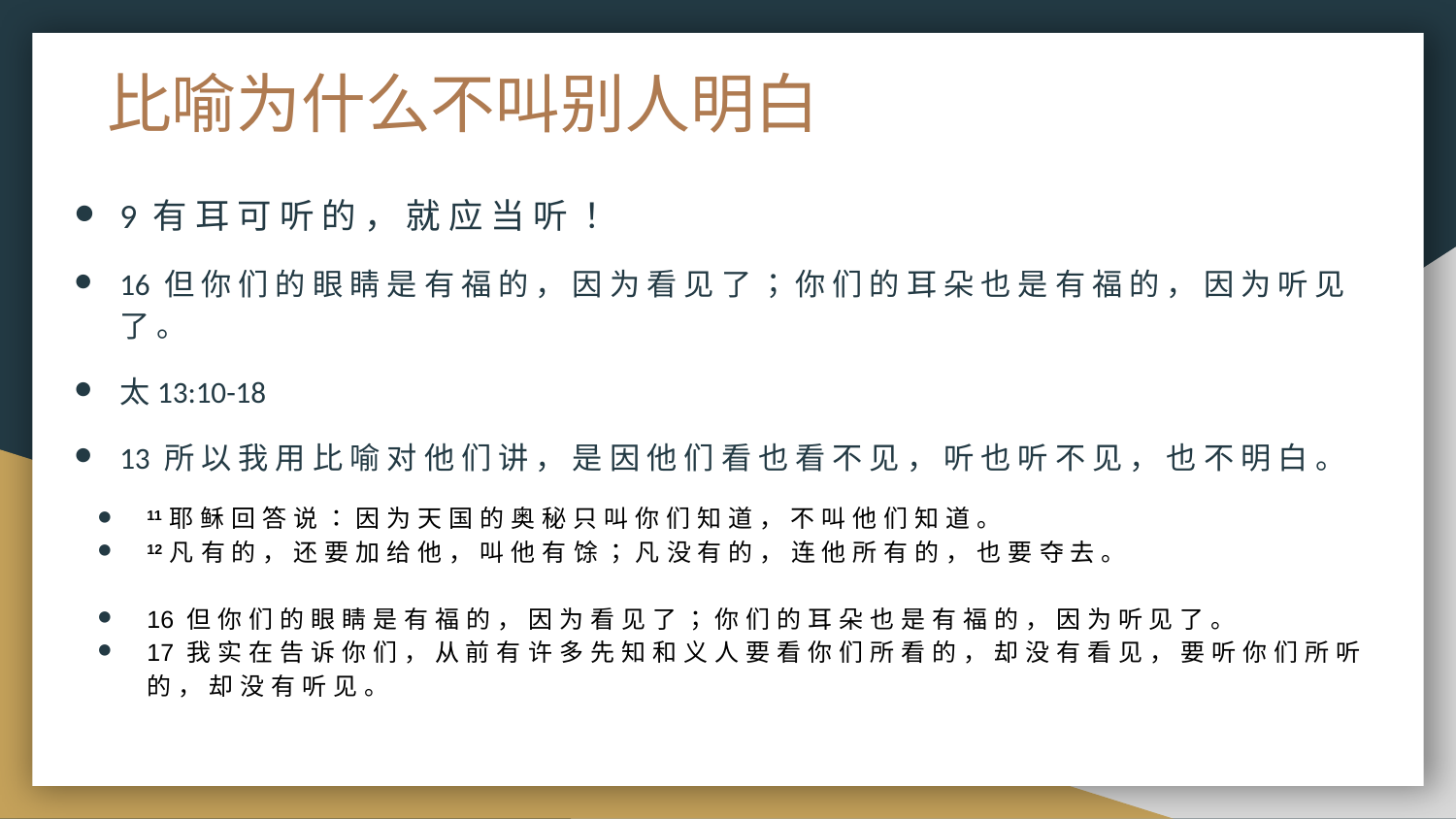

# 比喻为什么不叫别人明白
9 有 耳 可 听 的 ， 就 应 当 听 ！
16 但 你 们 的 眼 睛 是 有 福 的 ， 因 为 看 见 了 ； 你 们 的 耳 朵 也 是 有 福 的 ， 因 为 听 见 了 。
太13:10-18
13 所 以 我 用 比 喻 对 他 们 讲 ， 是 因 他 们 看 也 看 不 见 ， 听 也 听 不 见 ， 也 不 明 白 。
11 耶 稣 回 答 说 ： 因 为 天 国 的 奥 秘 只 叫 你 们 知 道 ， 不 叫 他 们 知 道 。
12 凡 有 的 ， 还 要 加 给 他 ， 叫 他 有 馀 ； 凡 没 有 的 ， 连 他 所 有 的 ， 也 要 夺 去 。

16 但 你 们 的 眼 睛 是 有 福 的 ， 因 为 看 见 了 ； 你 们 的 耳 朵 也 是 有 福 的 ， 因 为 听 见 了 。
17 我 实 在 告 诉 你 们 ， 从 前 有 许 多 先 知 和 义 人 要 看 你 们 所 看 的 ， 却 没 有 看 见 ， 要 听 你 们 所 听 的 ， 却 没 有 听 见 。